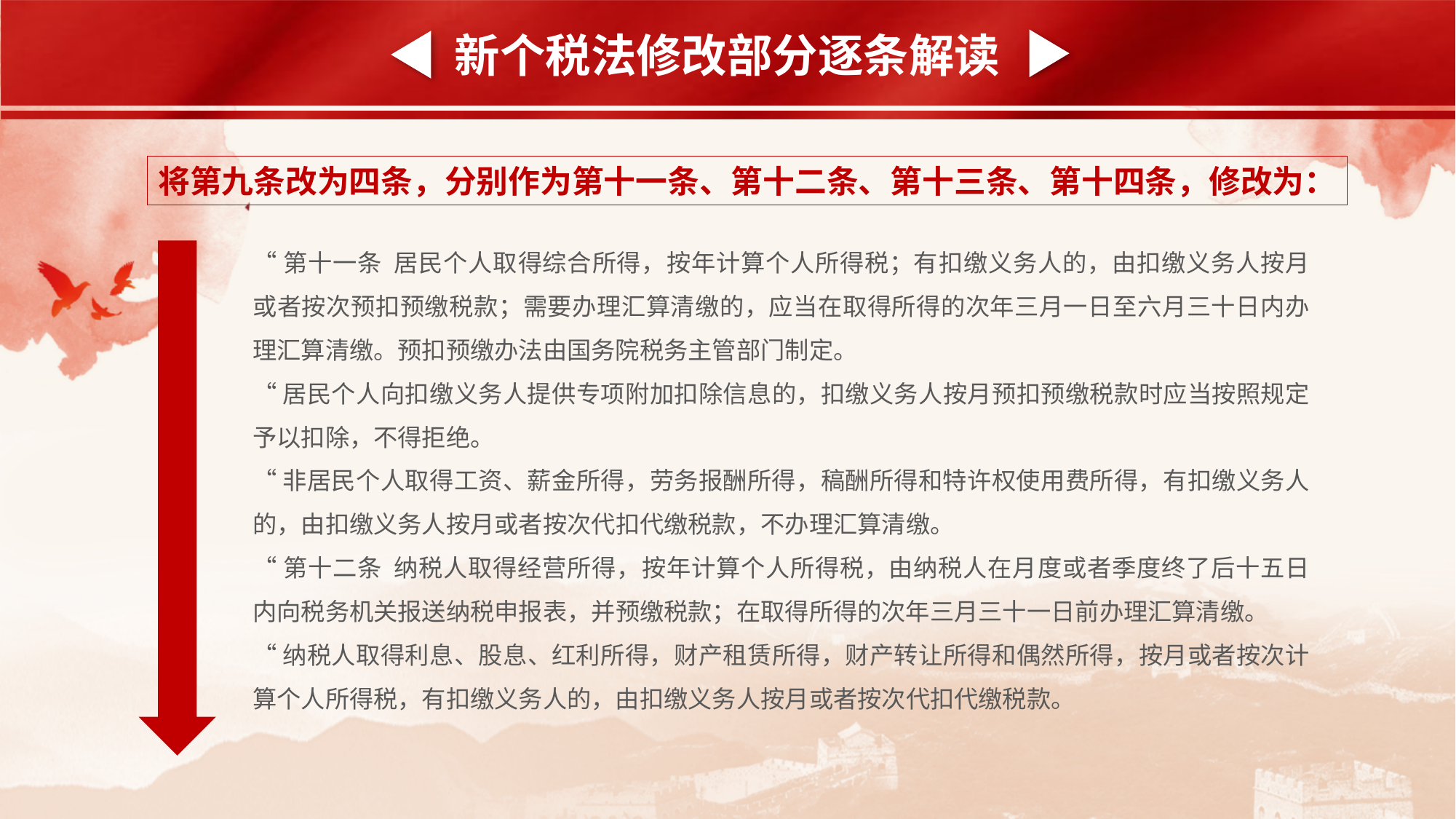

新个税法修改部分逐条解读

将第九条改为四条，分别作为第十一条、第十二条、第十三条、第十四条，修改为：
“第十一条  居民个人取得综合所得，按年计算个人所得税；有扣缴义务人的，由扣缴义务人按月或者按次预扣预缴税款；需要办理汇算清缴的，应当在取得所得的次年三月一日至六月三十日内办理汇算清缴。预扣预缴办法由国务院税务主管部门制定。
“居民个人向扣缴义务人提供专项附加扣除信息的，扣缴义务人按月预扣预缴税款时应当按照规定予以扣除，不得拒绝。
“非居民个人取得工资、薪金所得，劳务报酬所得，稿酬所得和特许权使用费所得，有扣缴义务人的，由扣缴义务人按月或者按次代扣代缴税款，不办理汇算清缴。
“第十二条  纳税人取得经营所得，按年计算个人所得税，由纳税人在月度或者季度终了后十五日内向税务机关报送纳税申报表，并预缴税款；在取得所得的次年三月三十一日前办理汇算清缴。
“纳税人取得利息、股息、红利所得，财产租赁所得，财产转让所得和偶然所得，按月或者按次计算个人所得税，有扣缴义务人的，由扣缴义务人按月或者按次代扣代缴税款。